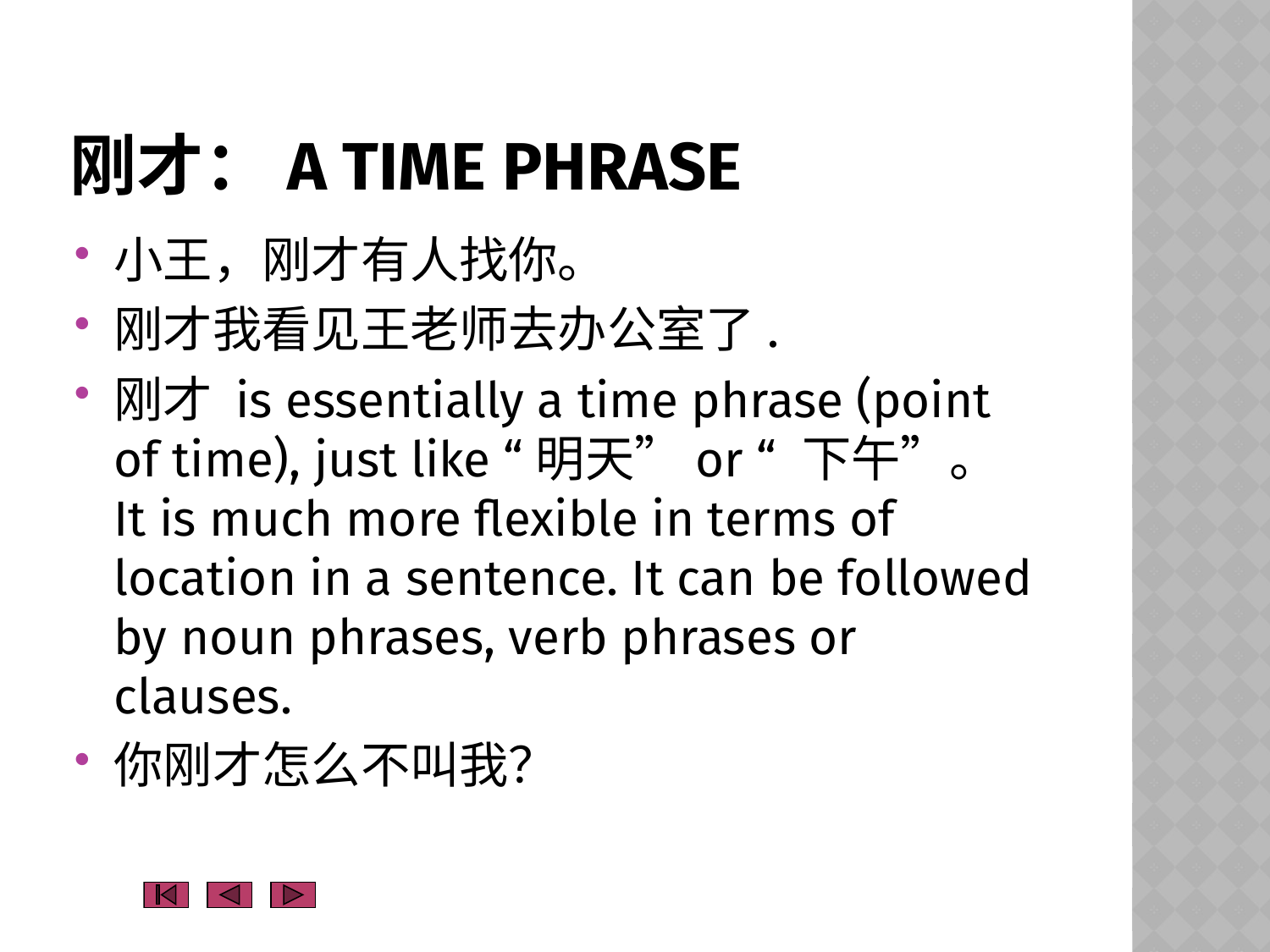

# 刚才：a time phrase
小王，刚才有人找你。
刚才我看见王老师去办公室了.
刚才 is essentially a time phrase (point of time), just like “明天”or “ 下午”。 It is much more flexible in terms of location in a sentence. It can be followed by noun phrases, verb phrases or clauses.
你刚才怎么不叫我？